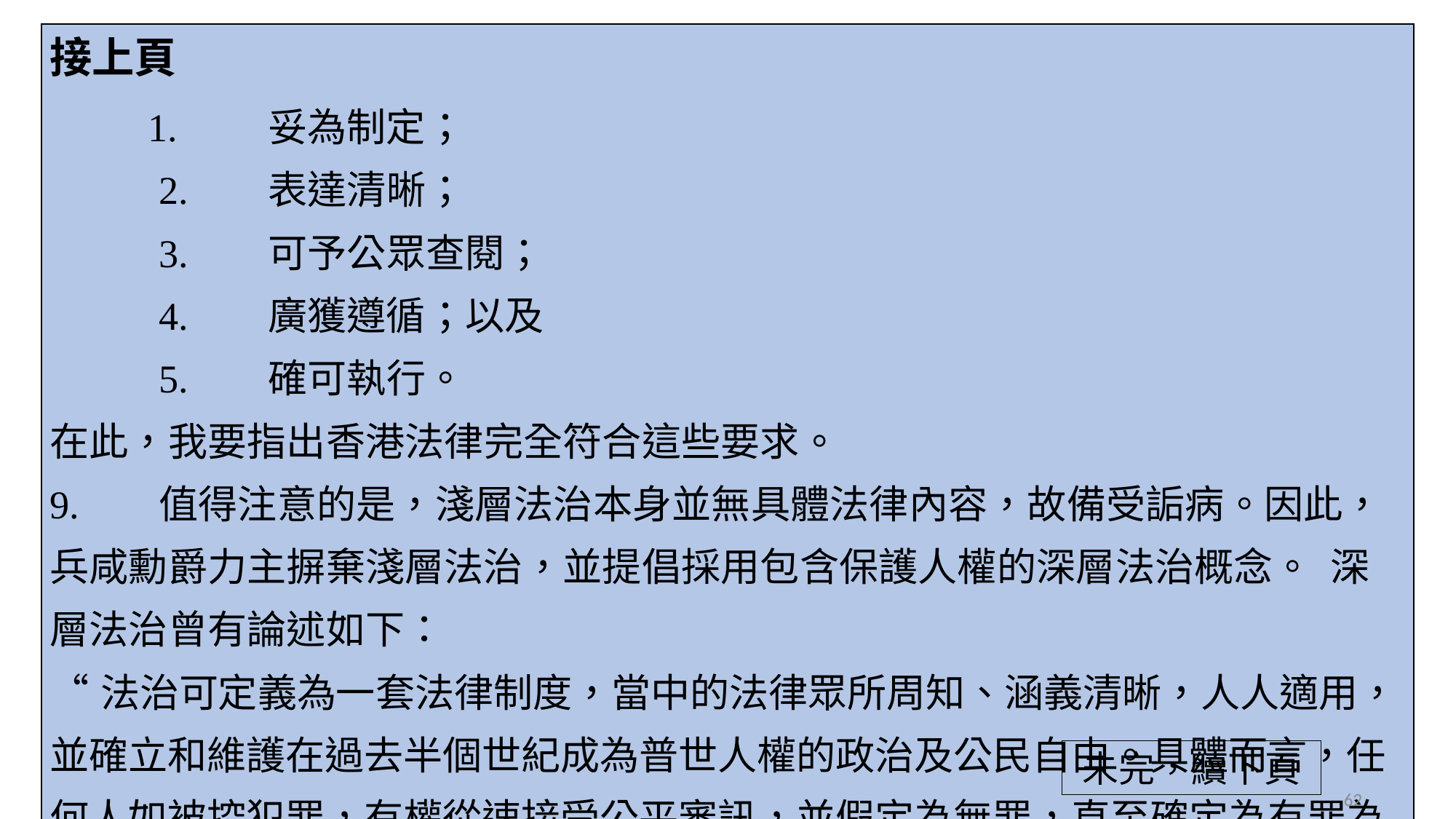

| 接上頁 1. 妥為制定； 2. 表達清晰； 3. 可予公眾查閱； 4. 廣獲遵循；以及 5. 確可執行。 在此，我要指出香港法律完全符合這些要求。 9. 值得注意的是，淺層法治本身並無具體法律內容，故備受詬病。因此，兵咸勳爵力主摒棄淺層法治，並提倡採用包含保護人權的深層法治概念。 深層法治曾有論述如下： “法治可定義為一套法律制度，當中的法律眾所周知、涵義清晰，人人適用，並確立和維護在過去半個世紀成為普世人權的政治及公民自由。具體而言，任何人如被控犯罪，有權從速接受公平審訊，並假定為無罪，直至確定為有罪為止。法律制度的核心機關(包括法院、檢控人員及警方)均相 |
| --- |
未完，續下頁
62
62